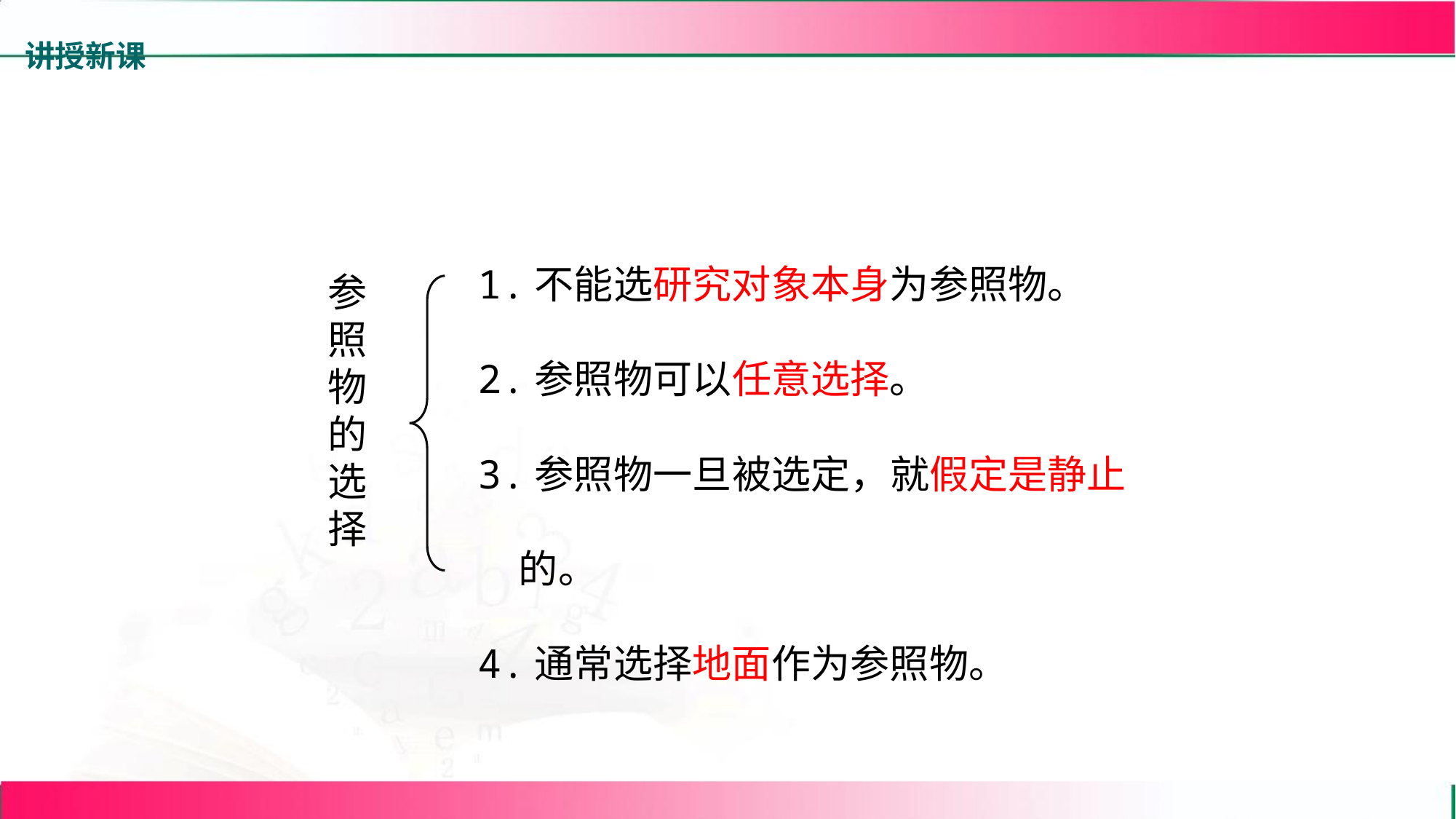

讲授新课
1.不能选研究对象本身为参照物。
2.参照物可以任意选择。
3.参照物一旦被选定，就假定是静止的。
4.通常选择地面作为参照物。

参照物的选择